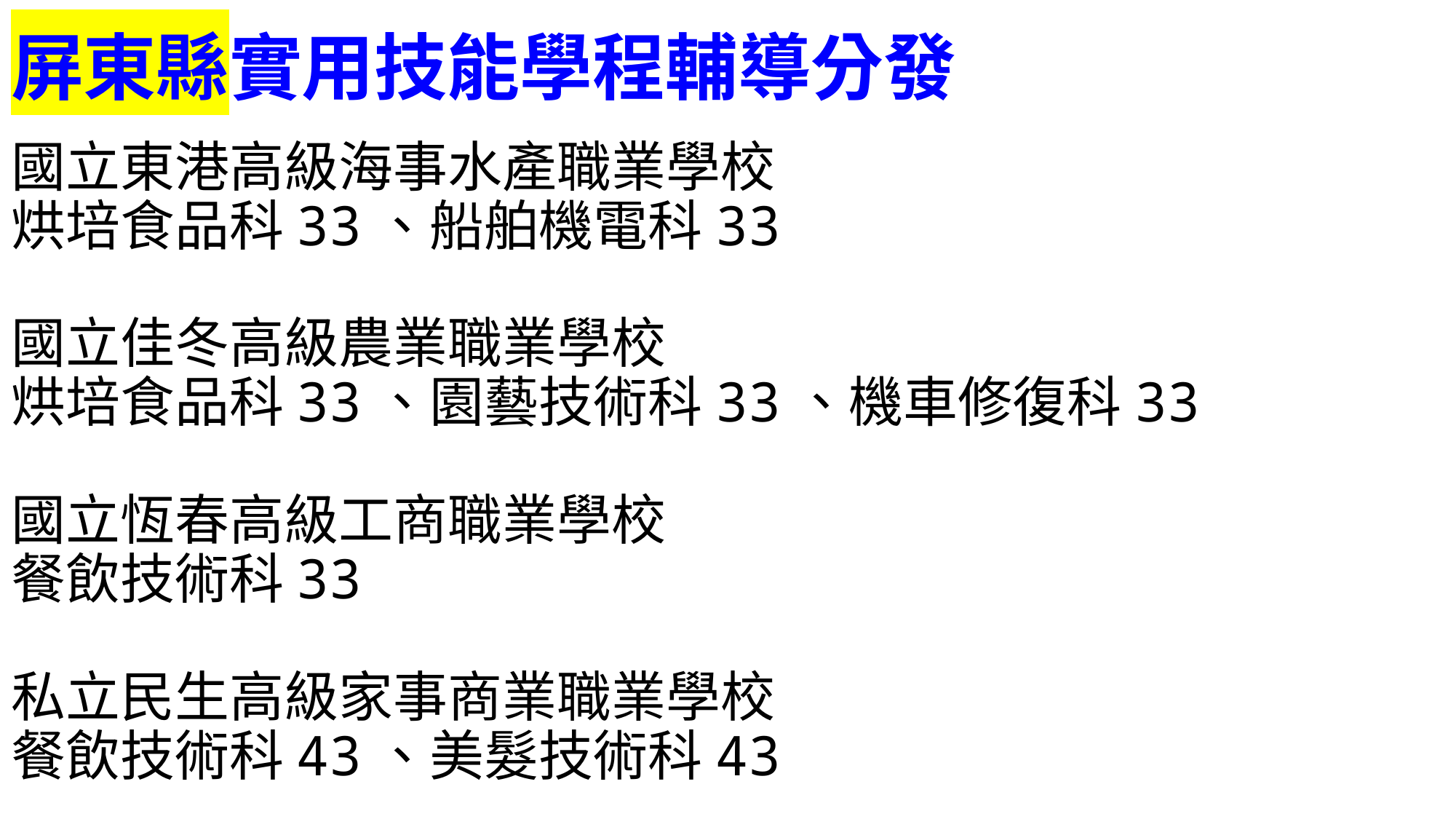

# 屏東縣實用技能學程輔導分發 國立東港高級海事水產職業學校 烘培食品科33、船舶機電科33 國立佳冬高級農業職業學校 烘培食品科33、園藝技術科33、機車修復科33 國立恆春高級工商職業學校 餐飲技術科33 私立民生高級家事商業職業學校 餐飲技術科43、美髮技術科43